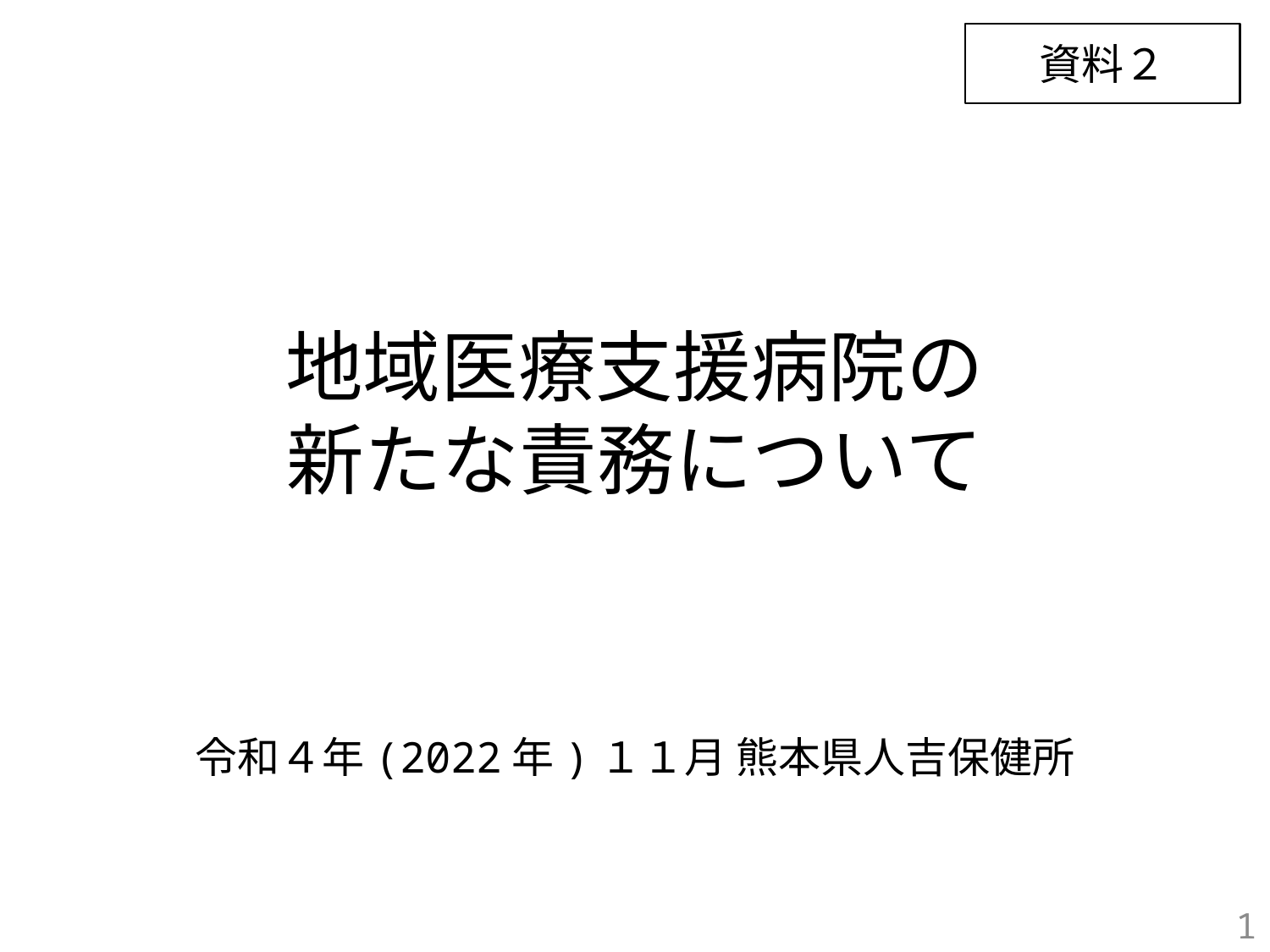

資料２
# 地域医療支援病院の 新たな責務について
令和４年(2022年)１１月 熊本県人吉保健所
1